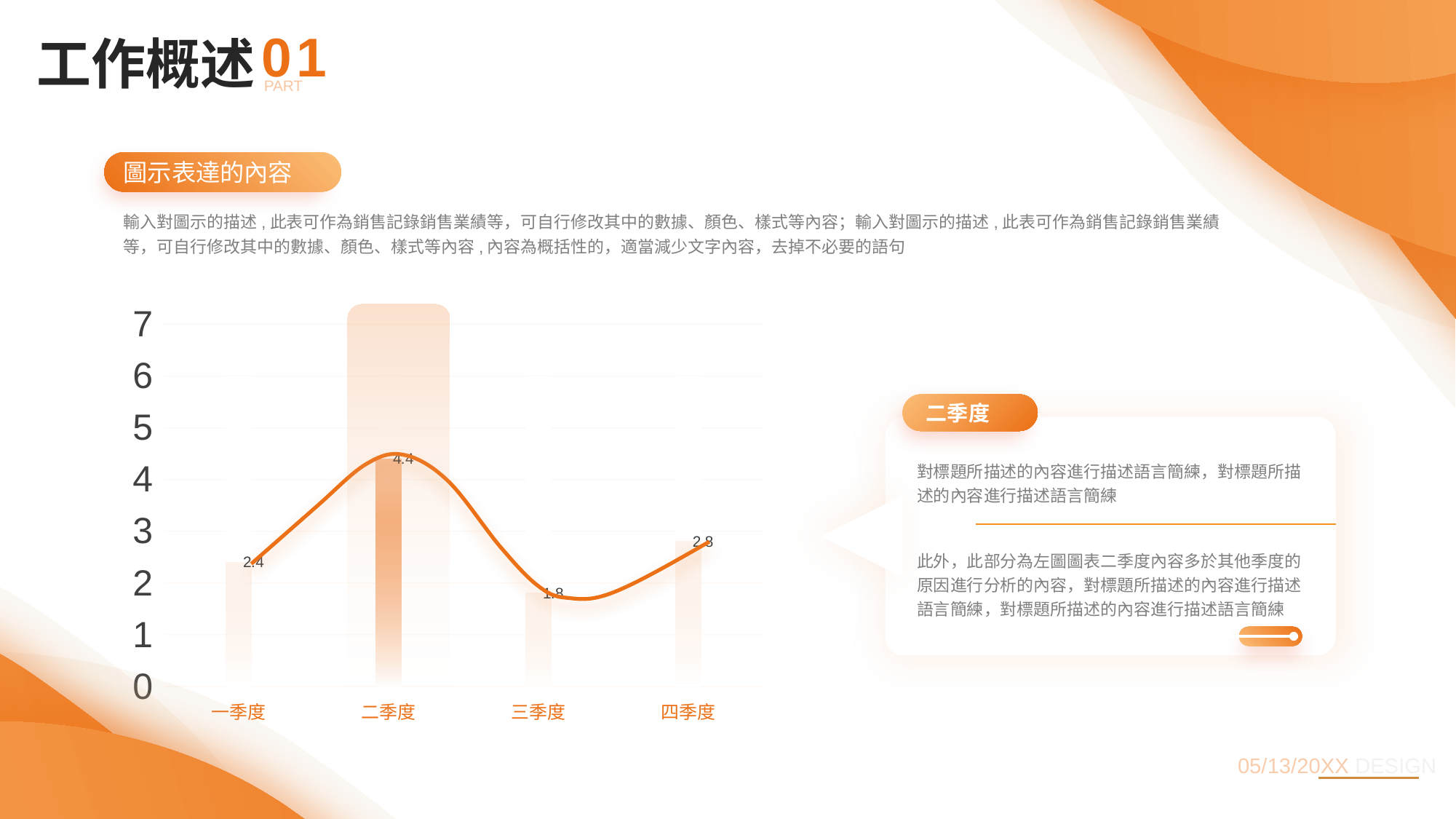

01
工作概述
PART
圖示表達的內容

輸入對圖示的描述,此表可作為銷售記錄銷售業績等，可自行修改其中的數據、顏色、樣式等內容；輸入對圖示的描述,此表可作為銷售記錄銷售業績等，可自行修改其中的數據、顏色、樣式等內容,內容為概括性的，適當減少文字內容，去掉不必要的語句

### Chart

| Category | 系列 1 | 系列 2 | 系列 3 |
|---|---|---|---|
| 一季度 | 6.0 | 2.4 | 2.4 |
| 二季度 | 6.0 | 4.4 | 4.4 |
| 三季度 | 6.0 | 1.8 | 1.8 |
| 四季度 | 6.0 | 2.8 | 2.8 |

二季度

對標題所描述的內容進行描述語言簡練，對標題所描述的內容進行描述語言簡練

此外，此部分為左圖圖表二季度內容多於其他季度的 原因進行分析的內容，對標題所描述的內容進行描述語言簡練，對標題所描述的內容進行描述語言簡練

05/13/20XX DESIGN